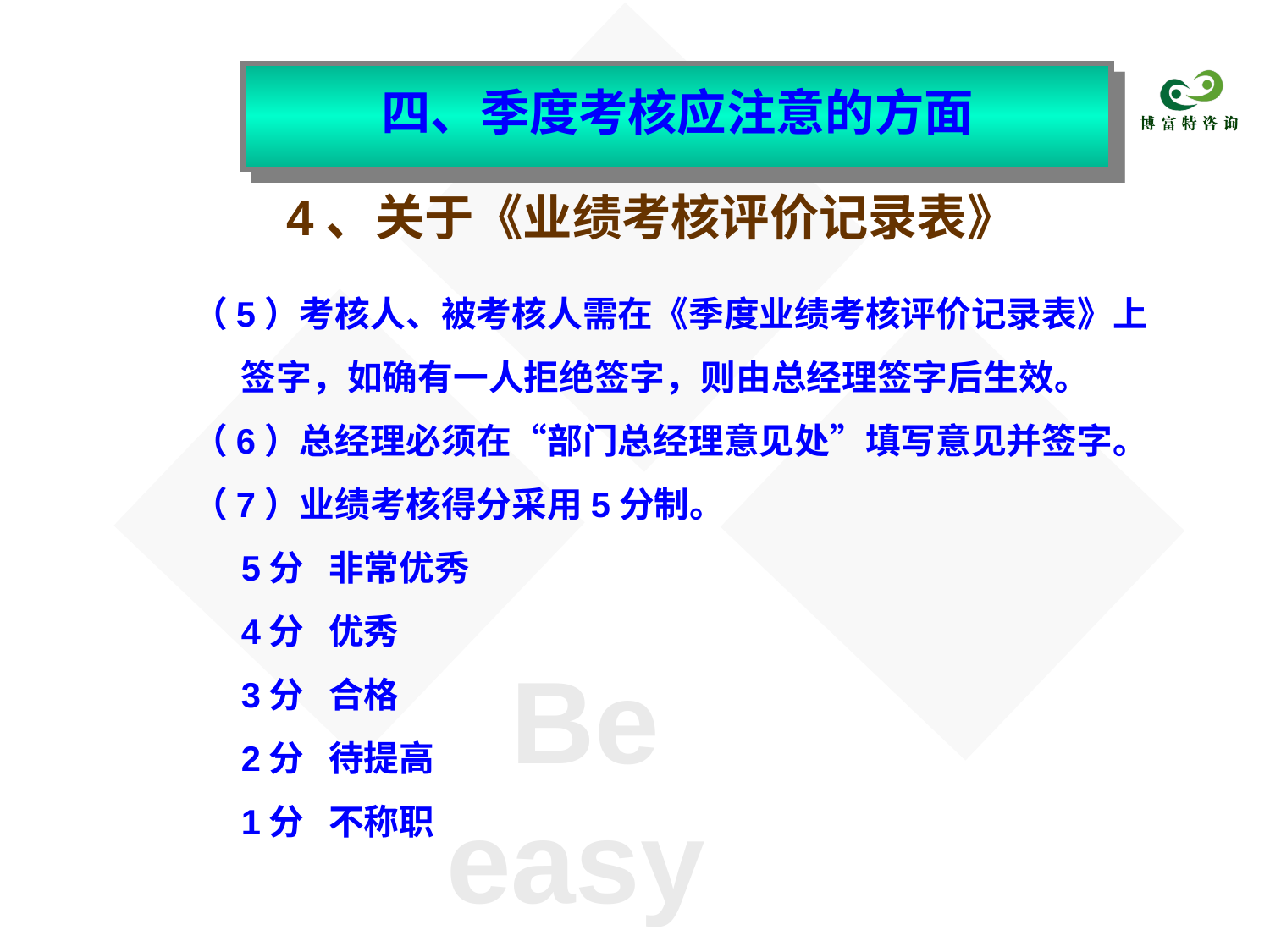

四、季度考核应注意的方面
4、关于《业绩考核评价记录表》
（5）考核人、被考核人需在《季度业绩考核评价记录表》上
     签字，如确有一人拒绝签字，则由总经理签字后生效。
（6）总经理必须在“部门总经理意见处”填写意见并签字。
（7）业绩考核得分采用5分制。
     5分   非常优秀
     4分   优秀
     3分   合格
     2分   待提高
     1分   不称职